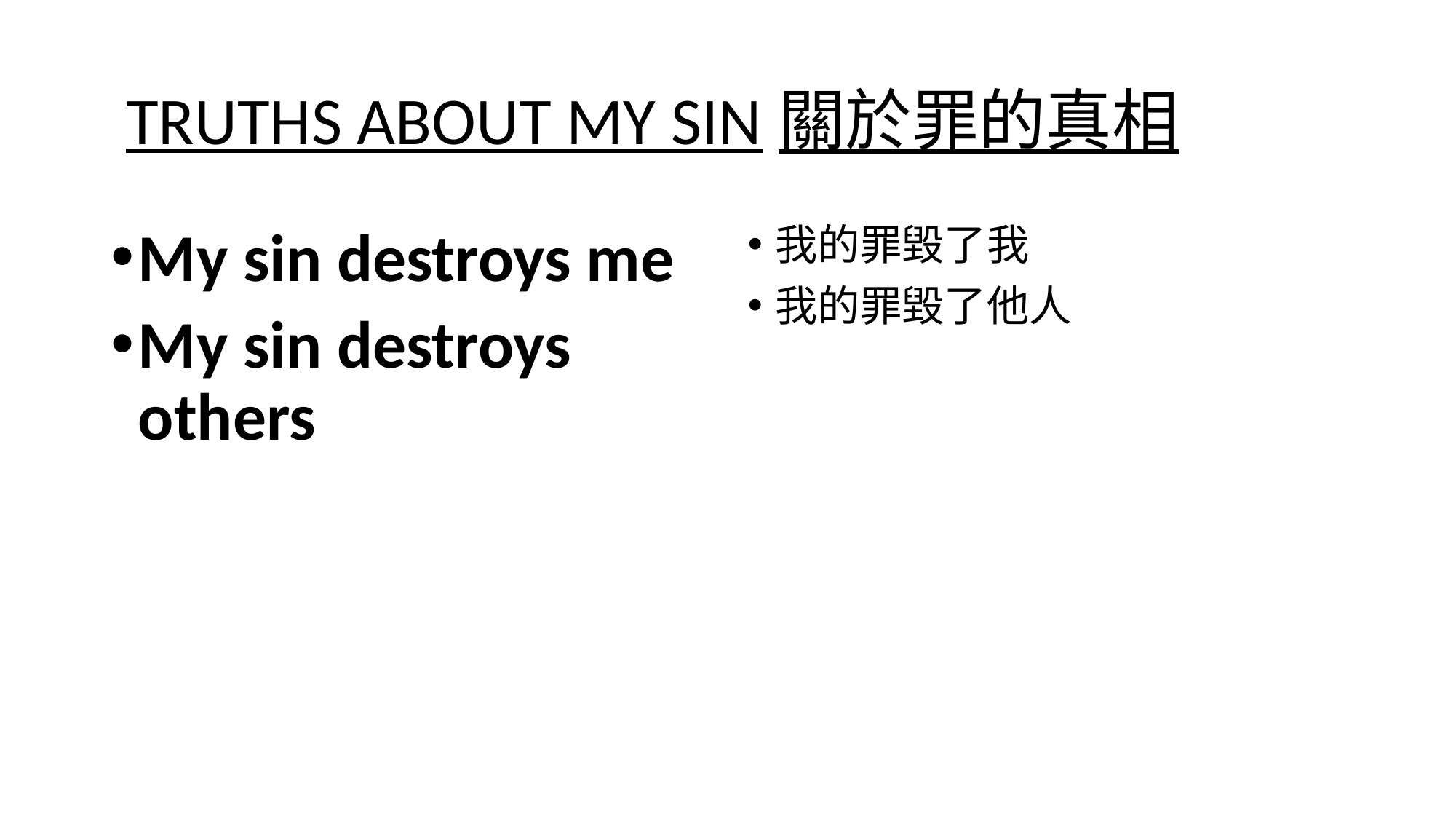

# TRUTHS ABOUT MY SIN關於罪的真相
My sin destroys me
My sin destroys others

我的罪毀了我
我的罪毀了他人